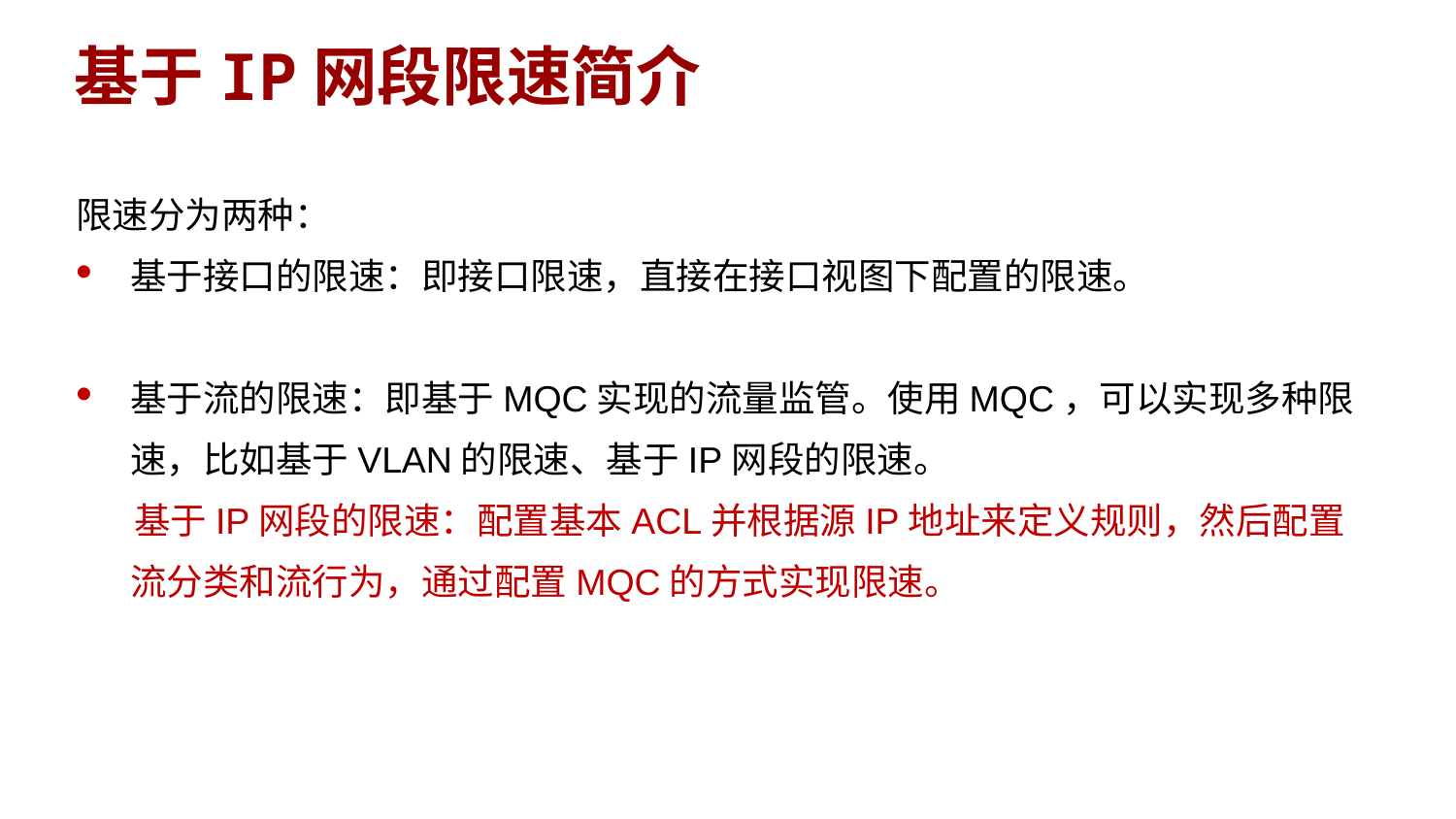

# 基于IP网段限速简介

限速分为两种：
基于接口的限速：即接口限速，直接在接口视图下配置的限速。

基于流的限速：即基于MQC实现的流量监管。使用MQC，可以实现多种限速，比如基于VLAN的限速、基于IP网段的限速。
      基于IP网段的限速：配置基本ACL并根据源IP地址来定义规则，然后配置流分类和流行为，通过配置MQC的方式实现限速。